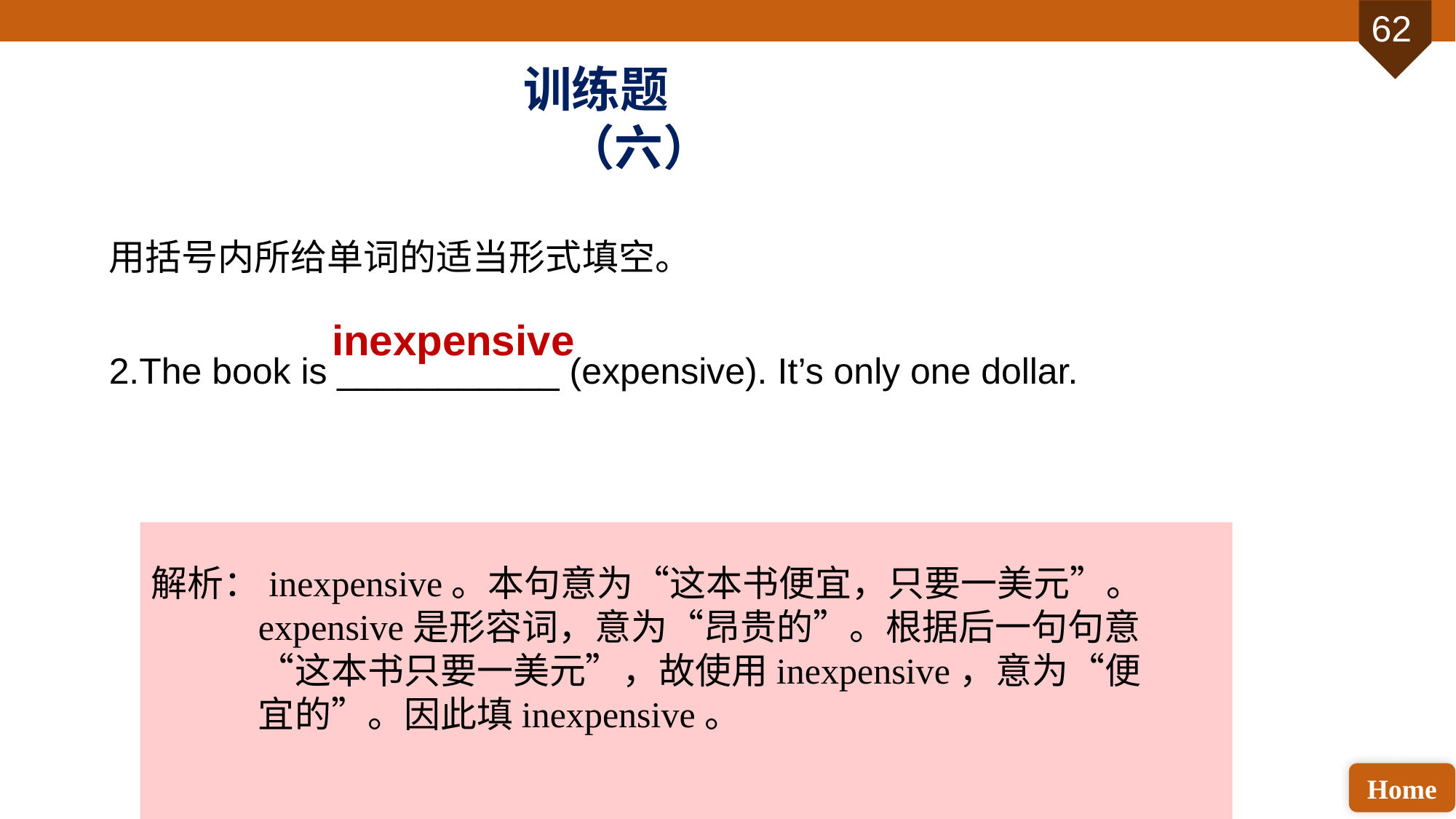

训练题（六）
用括号内所给单词的适当形式填空。

2.The book is ___________ (expensive). It’s only one dollar.
inexpensive

解析：inexpensive。本句意为“这本书便宜，只要一美元”。expensive是形容词，意为“昂贵的”。根据后一句句意“这本书只要一美元”，故使用inexpensive，意为“便宜的”。因此填inexpensive。